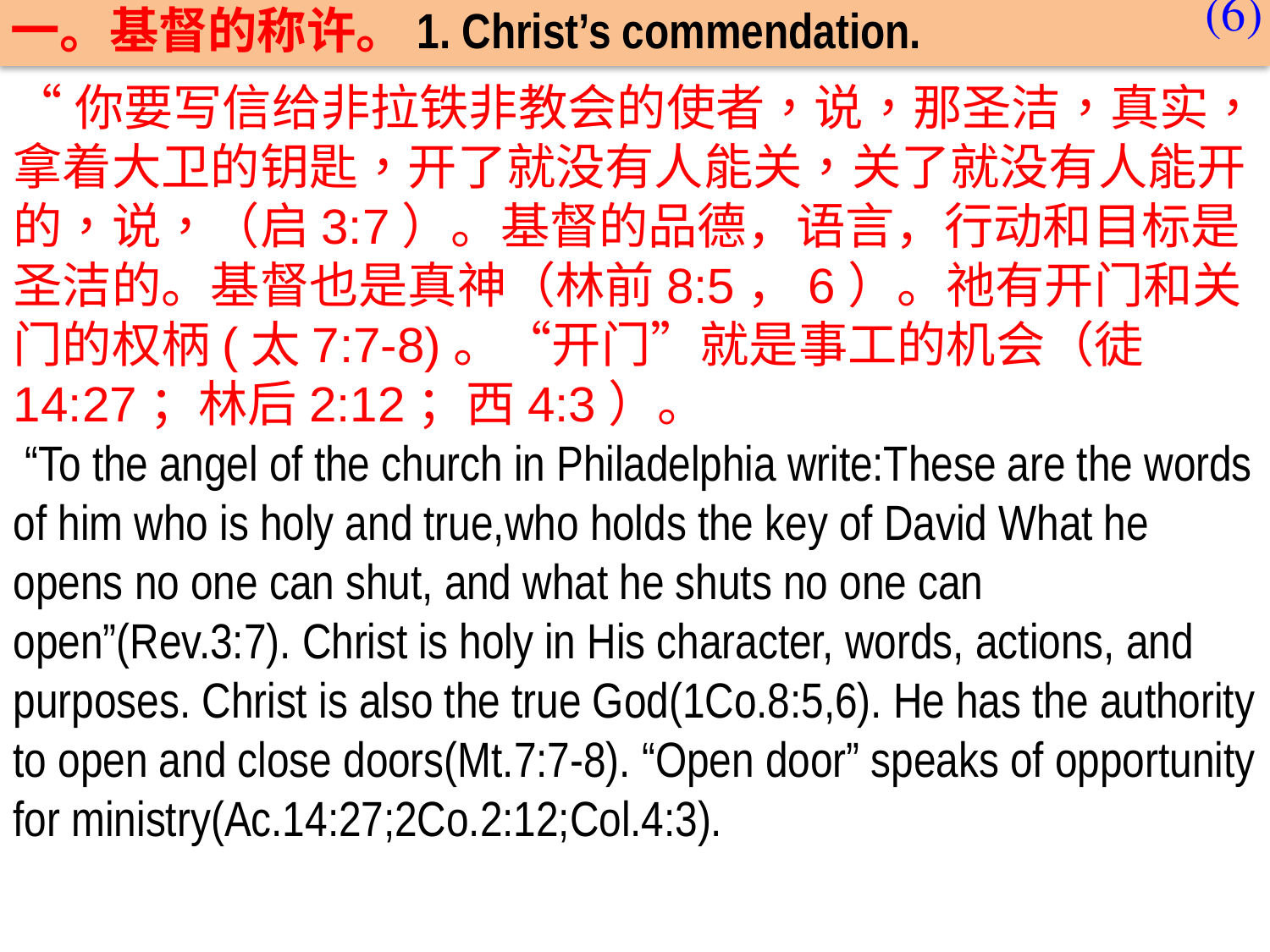

(6)
一。基督的称许。1. Christ’s commendation.

“你要写信给非拉铁非教会的使者，说，那圣洁，真实，拿着大卫的钥匙，开了就没有人能关，关了就没有人能开的，说，（启3:7）。基督的品德，语言，行动和目标是圣洁的。基督也是真神（林前8:5，6）。祂有开门和关门的权柄(太7:7-8)。“开门”就是事工的机会（徒14:27；林后2:12；西4:3）。
 “To the angel of the church in Philadelphia write:These are the words of him who is holy and true,who holds the key of David What he opens no one can shut, and what he shuts no one can open”(Rev.3:7). Christ is holy in His character, words, actions, and purposes. Christ is also the true God(1Co.8:5,6). He has the authority to open and close doors(Mt.7:7-8). “Open door” speaks of opportunity for ministry(Ac.14:27;2Co.2:12;Col.4:3).